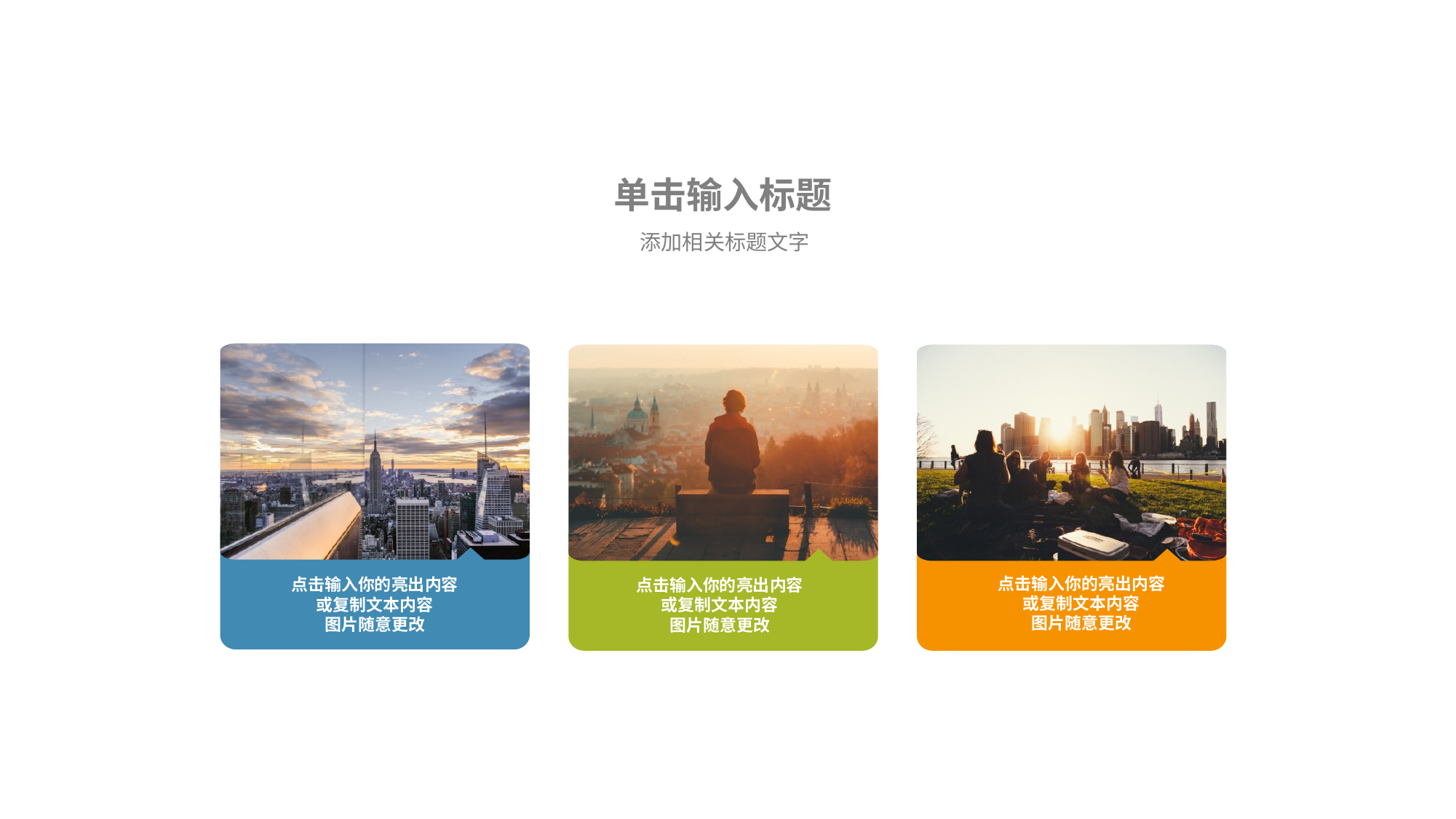

单击输入标题
添加相关标题文字

点击输入你的亮出内容
或复制文本内容
图片随意更改
点击输入你的亮出内容
或复制文本内容
图片随意更改
点击输入你的亮出内容
或复制文本内容
图片随意更改